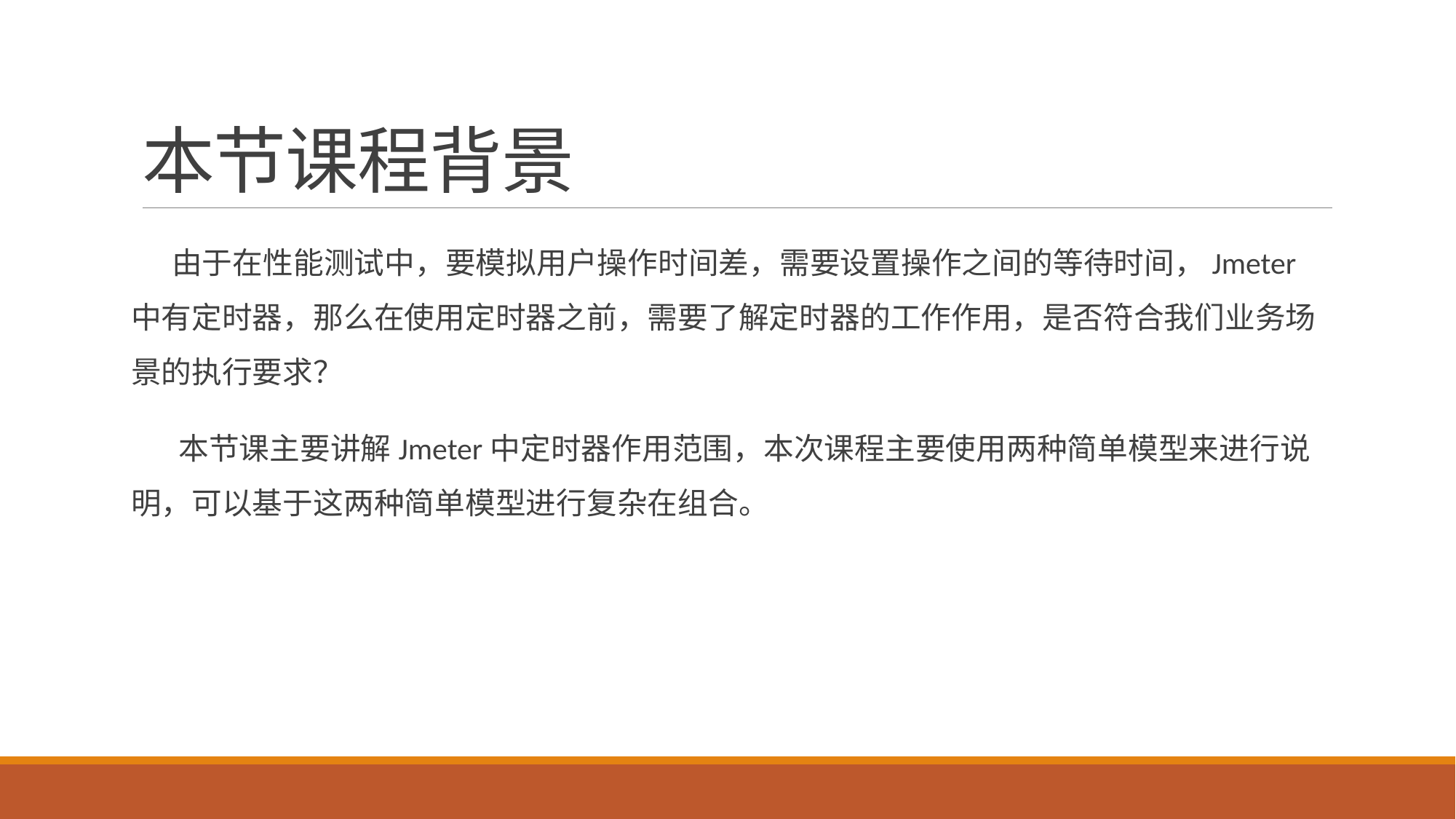

# 本节课程背景
     由于在性能测试中，要模拟用户操作时间差，需要设置操作之间的等待时间，Jmeter中有定时器，那么在使用定时器之前，需要了解定时器的工作作用，是否符合我们业务场景的执行要求？
      本节课主要讲解Jmeter中定时器作用范围，本次课程主要使用两种简单模型来进行说明，可以基于这两种简单模型进行复杂在组合。